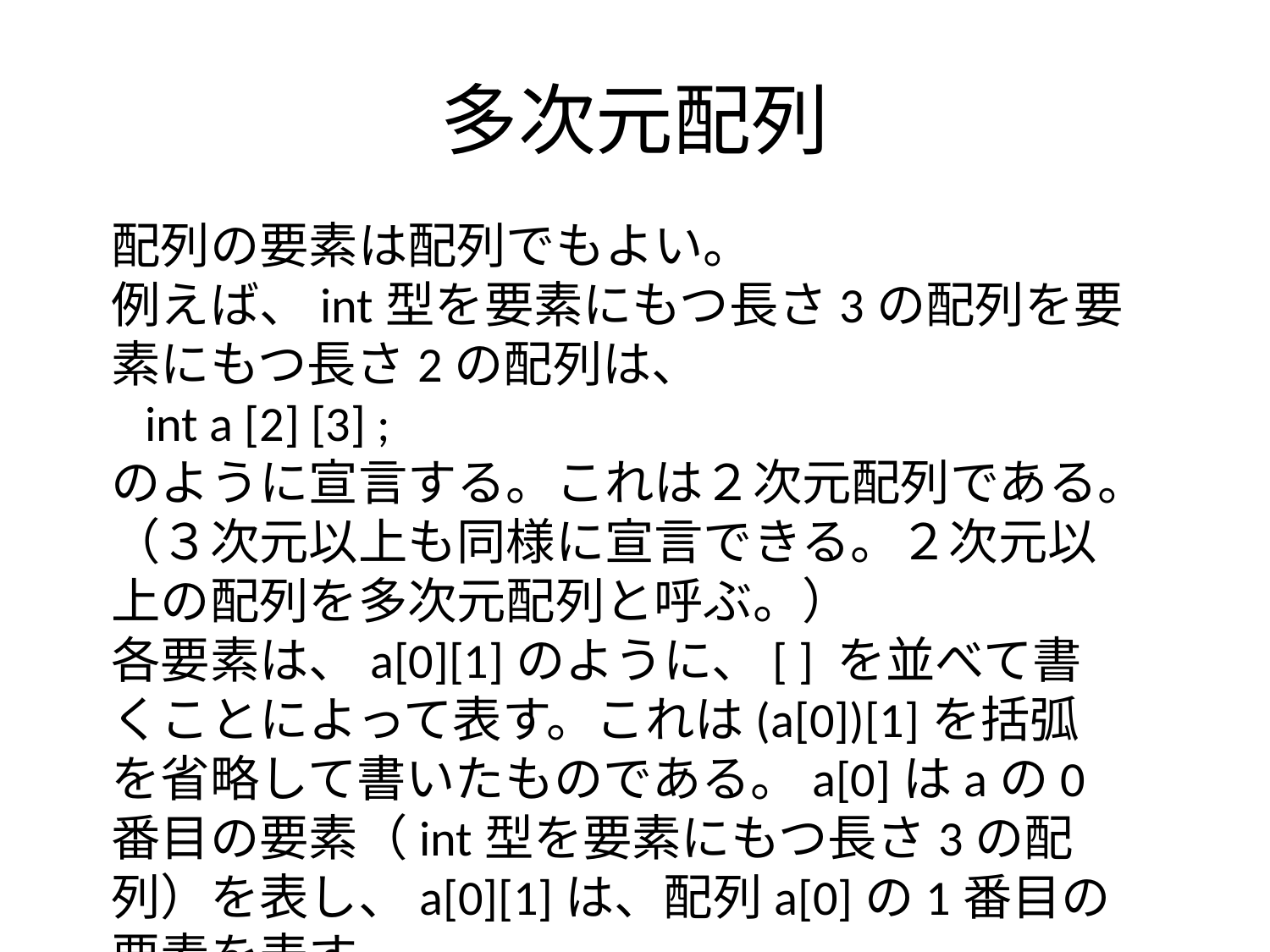

# 多次元配列
配列の要素は配列でもよい。
例えば、int型を要素にもつ長さ3の配列を要素にもつ長さ2の配列は、
   int a [2] [3] ;
のように宣言する。これは２次元配列である。（３次元以上も同様に宣言できる。２次元以上の配列を多次元配列と呼ぶ。）
各要素は、a[0][1]のように、[ ] を並べて書くことによって表す。これは(a[0])[1]を括弧を省略して書いたものである。a[0]はaの0番目の要素（int型を要素にもつ長さ3の配列）を表し、a[0][1]は、配列a[0]の1番目の要素を表す。